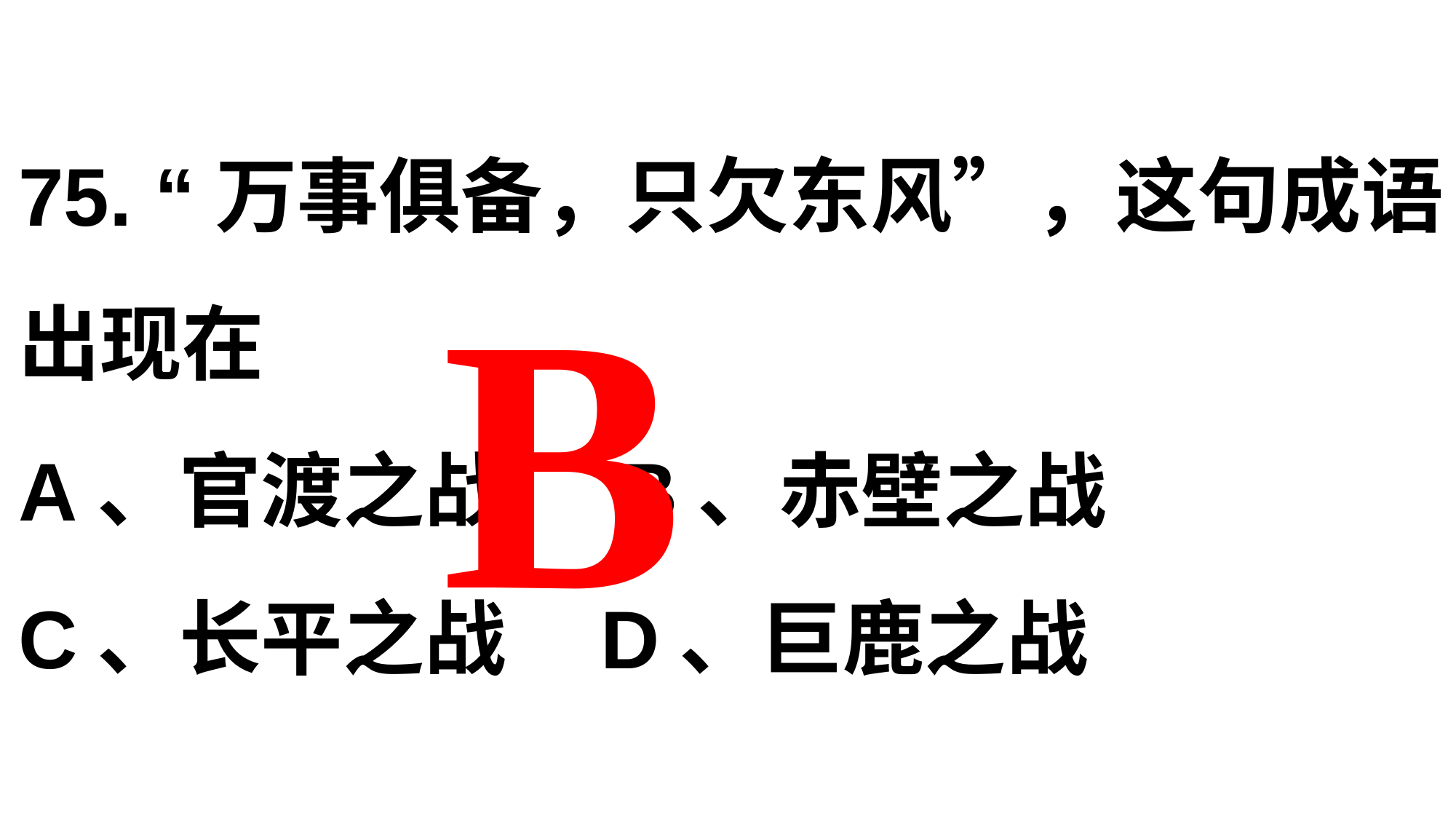

75. “万事俱备，只欠东风”，这句成语出现在
A、官渡之战     B、赤壁之战
C、长平之战    D、巨鹿之战
B